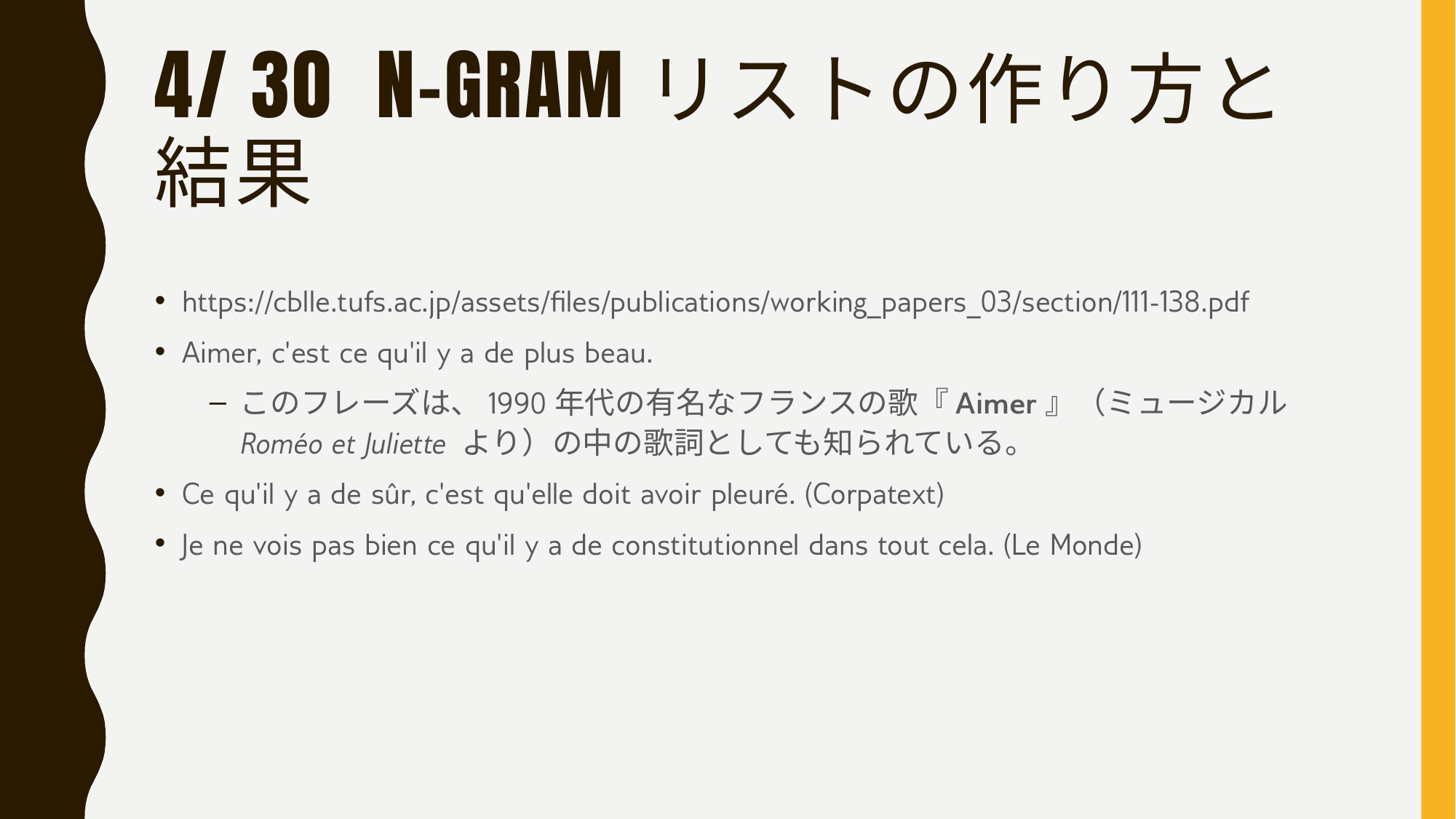

# 4/ 30  n-gramリストの作り方と結果
https://cblle.tufs.ac.jp/assets/files/publications/working_papers_03/section/111-138.pdf
Aimer, c'est ce qu'il y a de plus beau.
このフレーズは、1990年代の有名なフランスの歌『Aimer』（ミュージカル Roméo et Juliette より）の中の歌詞としても知られている。
Ce qu'il y a de sûr, c'est qu'elle doit avoir pleuré. (Corpatext)
Je ne vois pas bien ce qu'il y a de constitutionnel dans tout cela. (Le Monde)